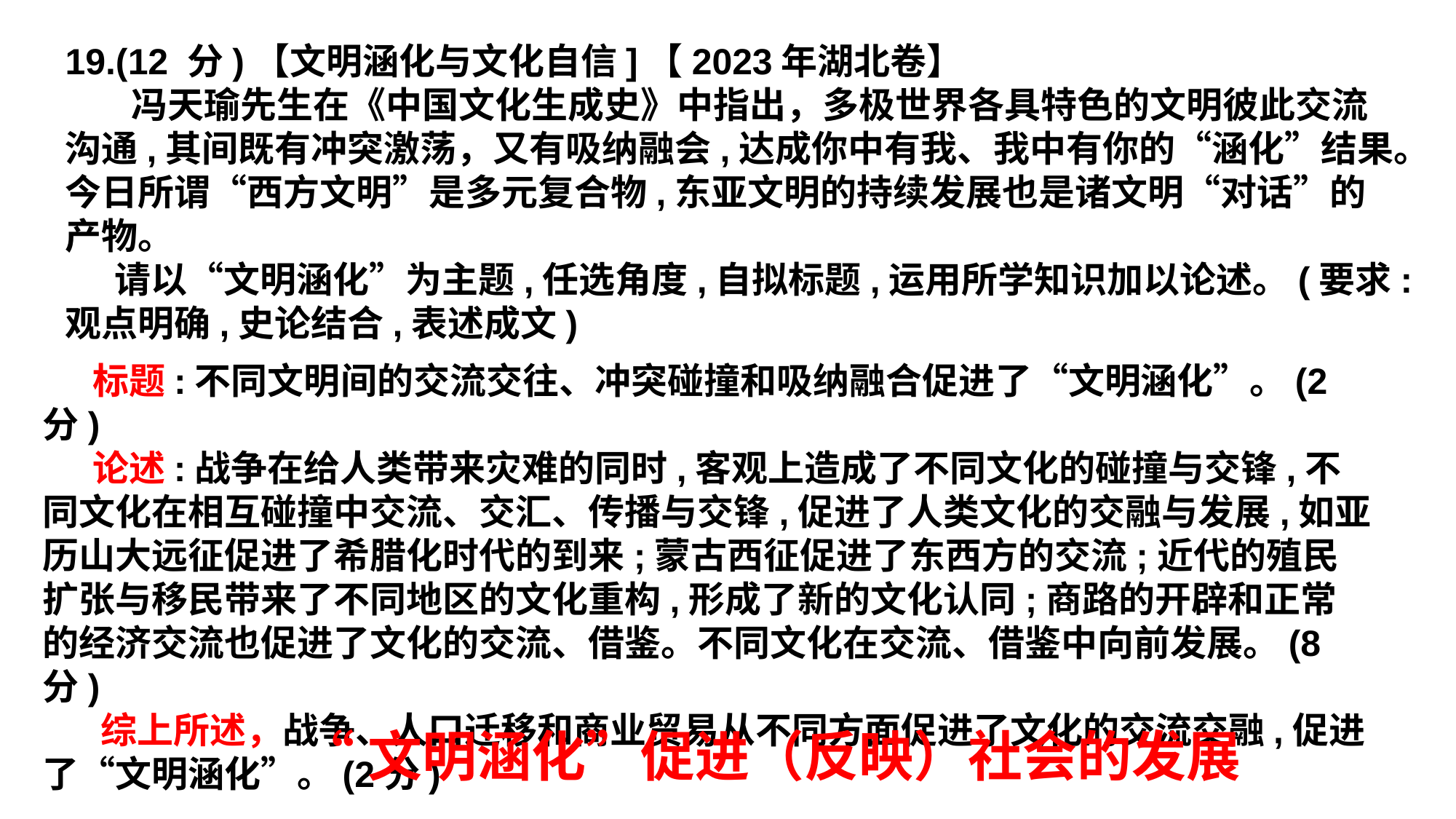

19.(12 分)【文明涵化与文化自信]【2023年湖北卷】
       冯天瑜先生在《中国文化生成史》中指出，多极世界各具特色的文明彼此交流沟通,其间既有冲突激荡，又有吸纳融会,达成你中有我、我中有你的“涵化”结果。今日所谓“西方文明”是多元复合物,东亚文明的持续发展也是诸文明“对话”的产物。
     请以“文明涵化”为主题,任选角度,自拟标题,运用所学知识加以论述。(要求:观点明确,史论结合,表述成文)
       标题:不同文明间的交流交往、冲突碰撞和吸纳融合促进了“文明涵化”。(2分)
     论述:战争在给人类带来灾难的同时,客观上造成了不同文化的碰撞与交锋,不同文化在相互碰撞中交流、交汇、传播与交锋,促进了人类文化的交融与发展,如亚历山大远征促进了希腊化时代的到来;蒙古西征促进了东西方的交流;近代的殖民扩张与移民带来了不同地区的文化重构,形成了新的文化认同;商路的开辟和正常的经济交流也促进了文化的交流、借鉴。不同文化在交流、借鉴中向前发展。(8分)
      综上所述，战争、人口迁移和商业贸易从不同方面促进了文化的交流交融,促进了“文明涵化”。(2分)
“文明涵化”促进（反映）社会的发展